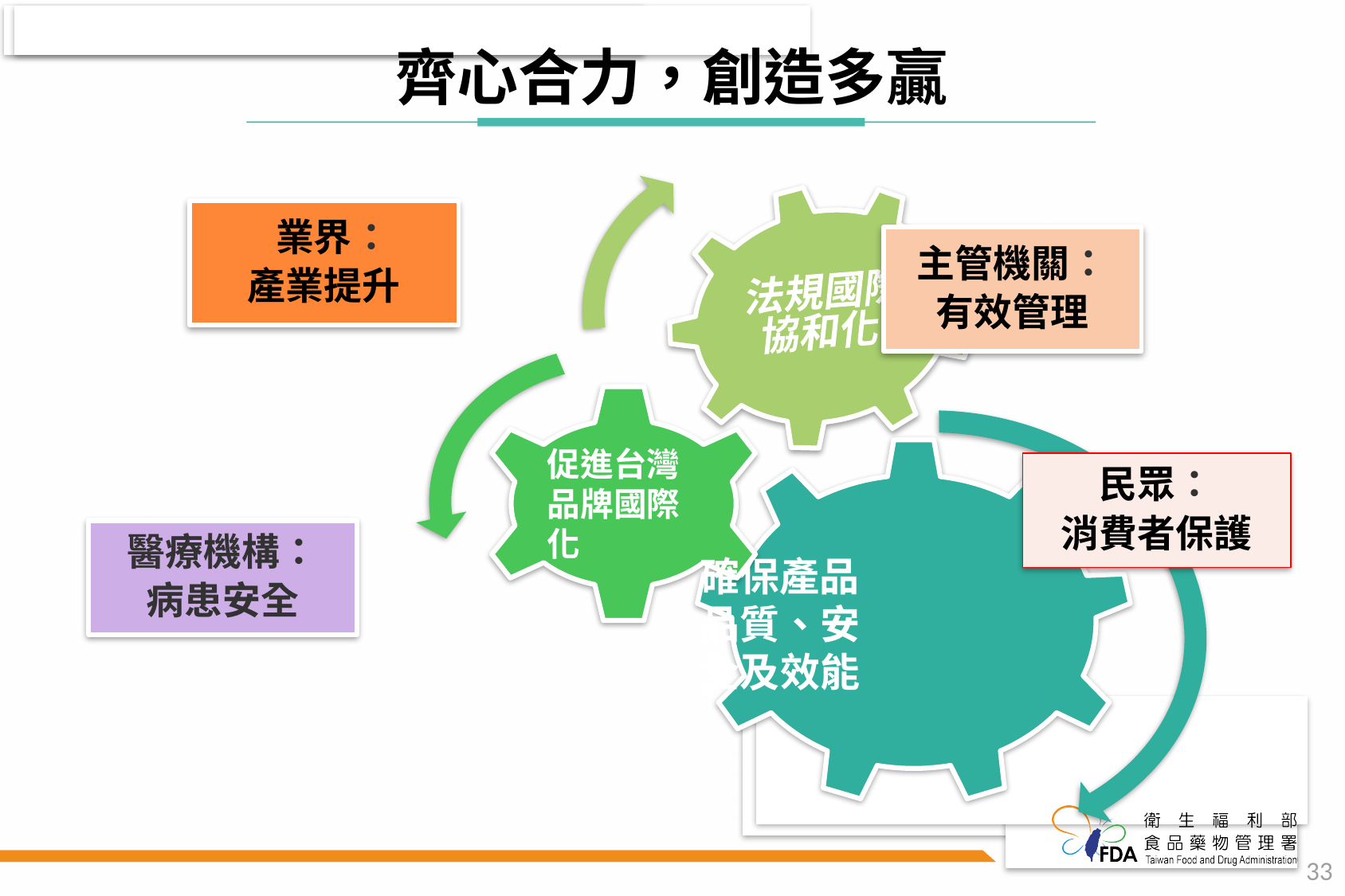

齊心合力，創造多贏

促進台灣品牌國際化
法規國際協和化
 業界：
產業提升
主管機關：
有效管理
民眾：
消費者保護
醫療機構：
病患安全
確保產品品質、安全及效能
33